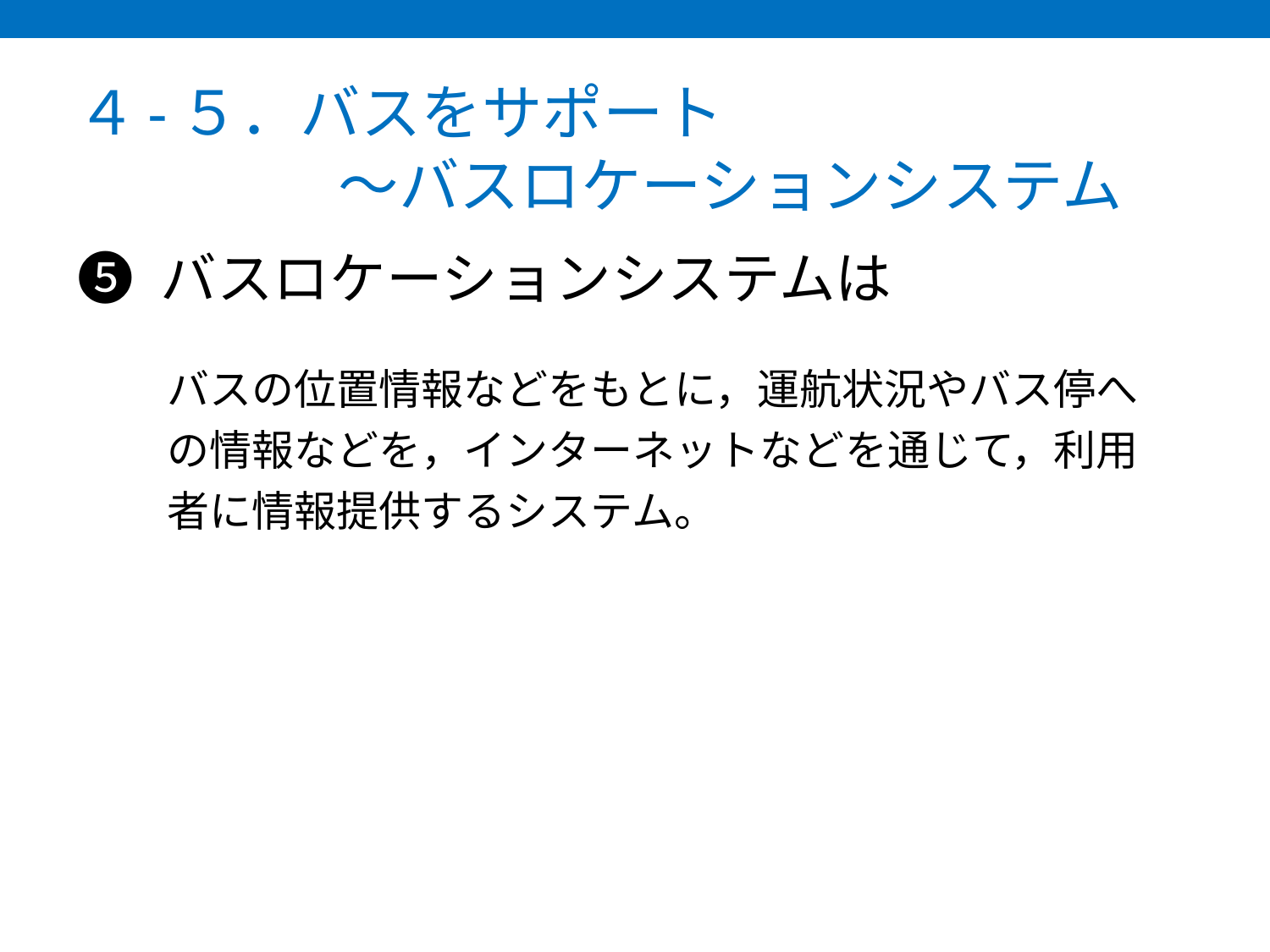

４-５．バスをサポート
～バスロケーションシステム
❺ バスロケーションシステムは
バスの位置情報などをもとに，運航状況やバス停への情報などを，インターネットなどを通じて，利用者に情報提供するシステム。